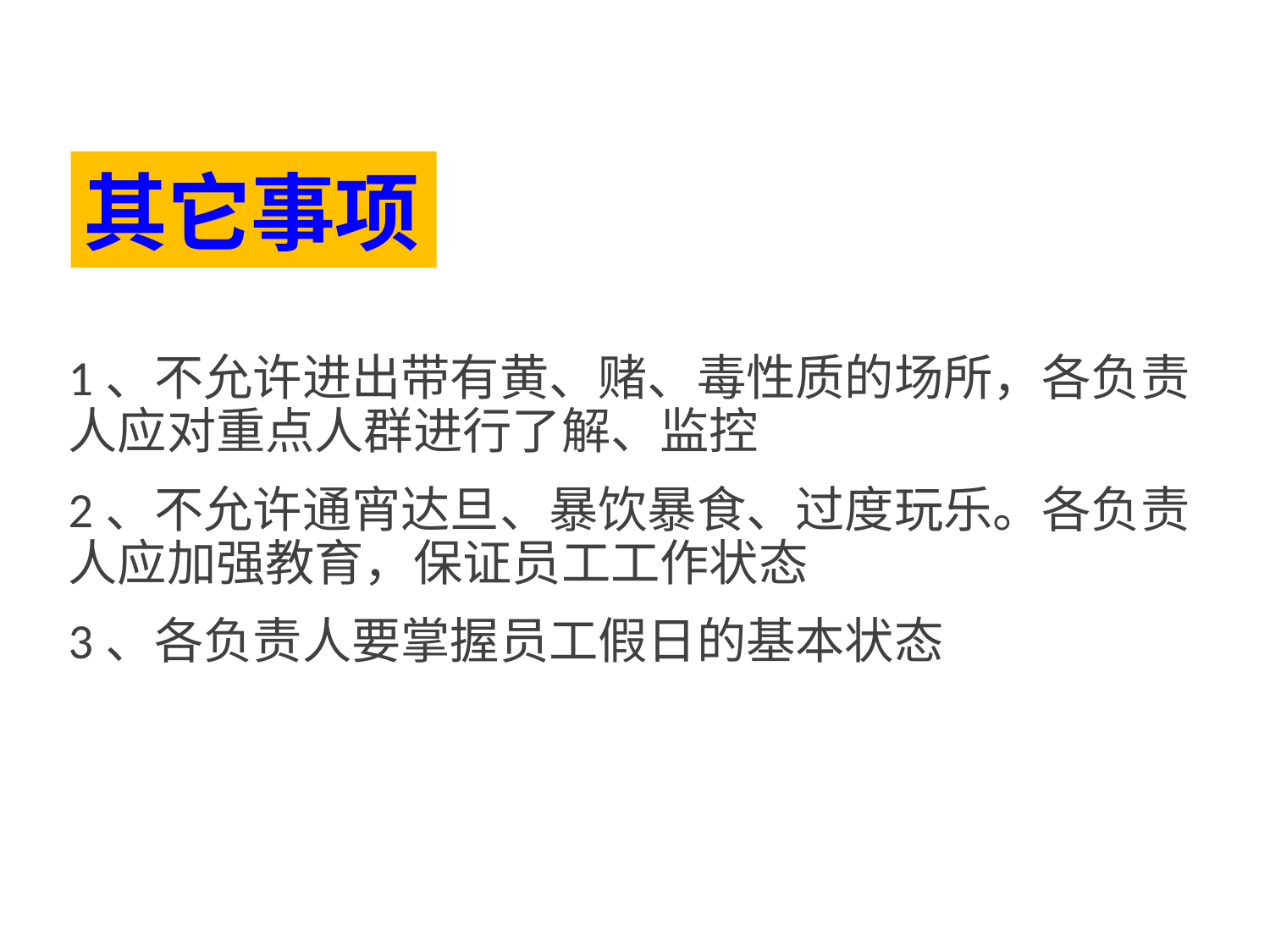

# 其它事项
1、不允许进出带有黄、赌、毒性质的场所，各负责人应对重点人群进行了解、监控
2、不允许通宵达旦、暴饮暴食、过度玩乐。各负责人应加强教育，保证员工工作状态
3、各负责人要掌握员工假日的基本状态